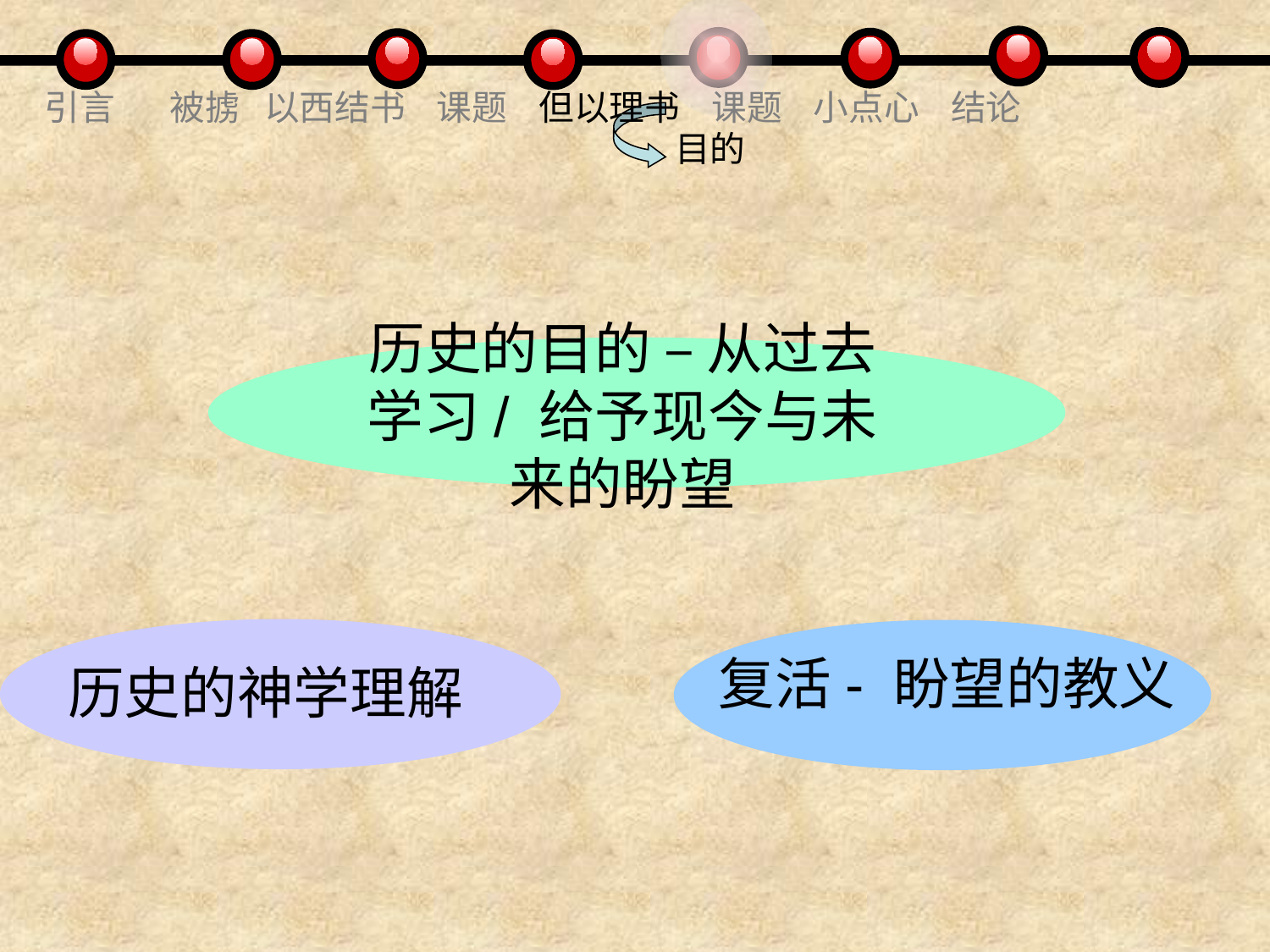

引言       被掳   以西结书    课题    但以理书    课题    小点心    结论

目的
历史的目的 – 从过去学习/ 给予现今与未来的盼望

复活- 盼望的教义
历史的神学理解